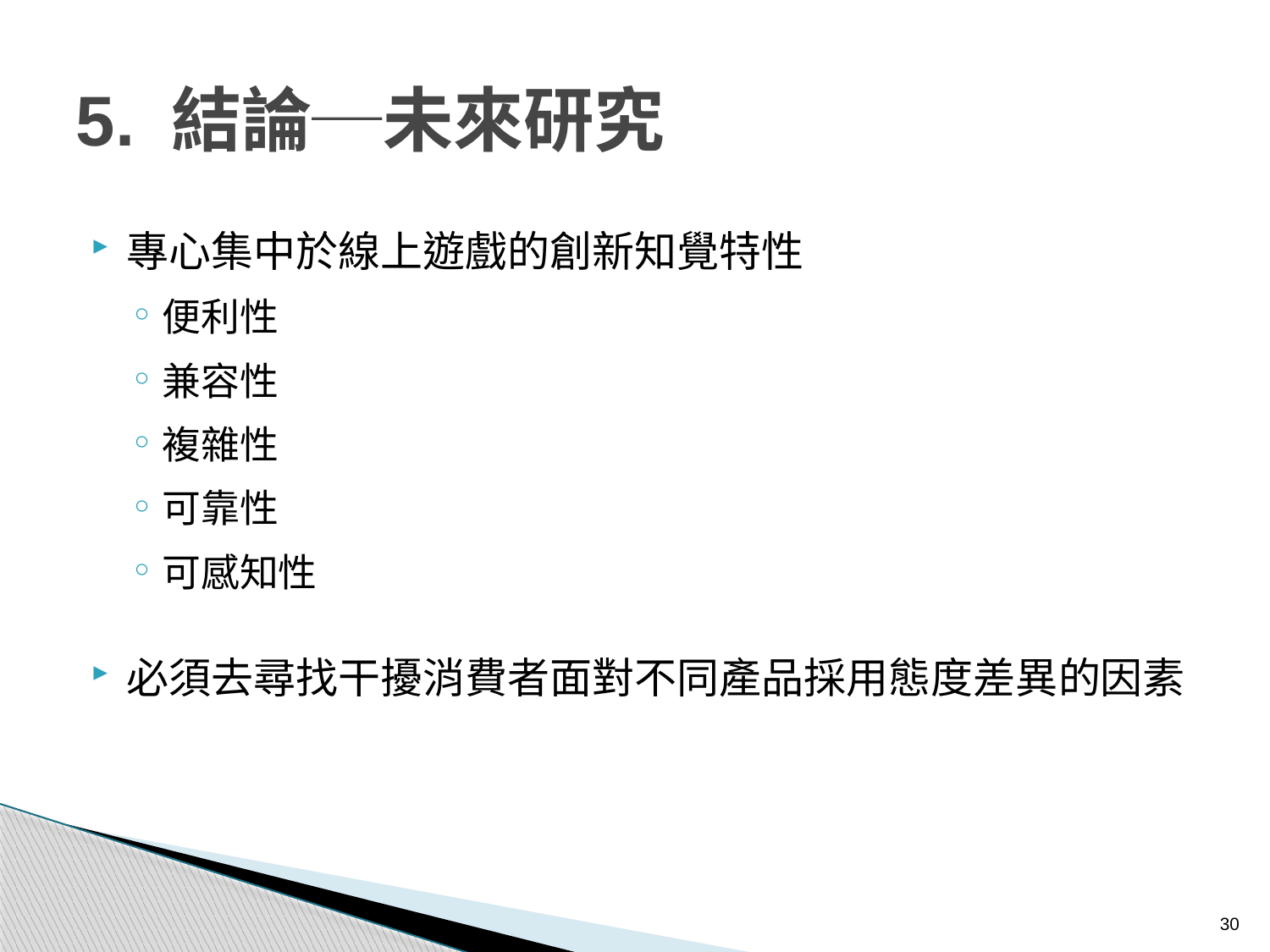

# 5. 結論─未來研究
專心集中於線上遊戲的創新知覺特性
便利性
兼容性
複雜性
可靠性
可感知性

必須去尋找干擾消費者面對不同產品採用態度差異的因素
30